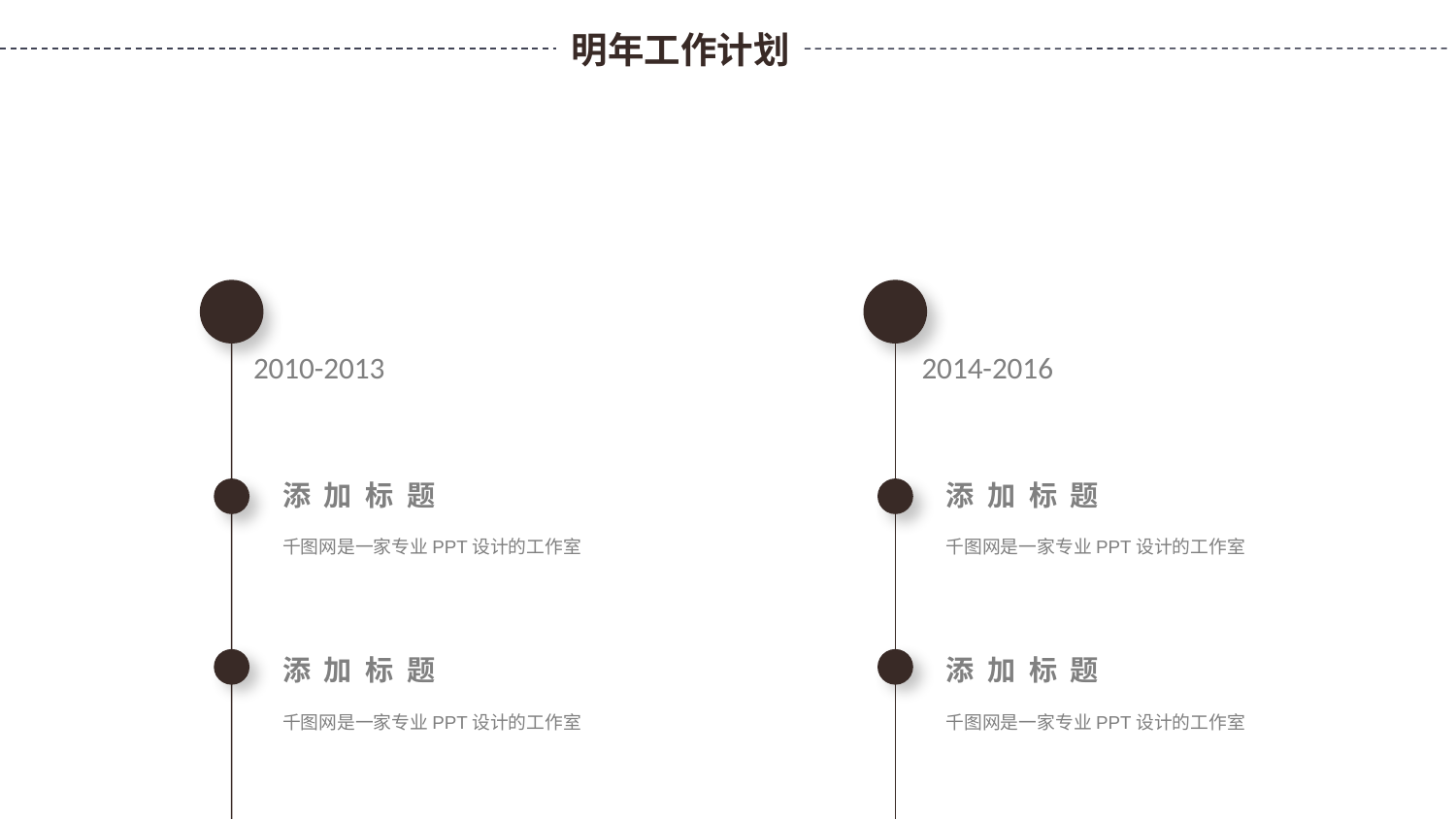

2010-2013
2014-2016
添  加  标  题
千图网是一家专业PPT设计的工作室
添  加  标  题
千图网是一家专业PPT设计的工作室

添  加  标  题
千图网是一家专业PPT设计的工作室
添  加  标  题
千图网是一家专业PPT设计的工作室